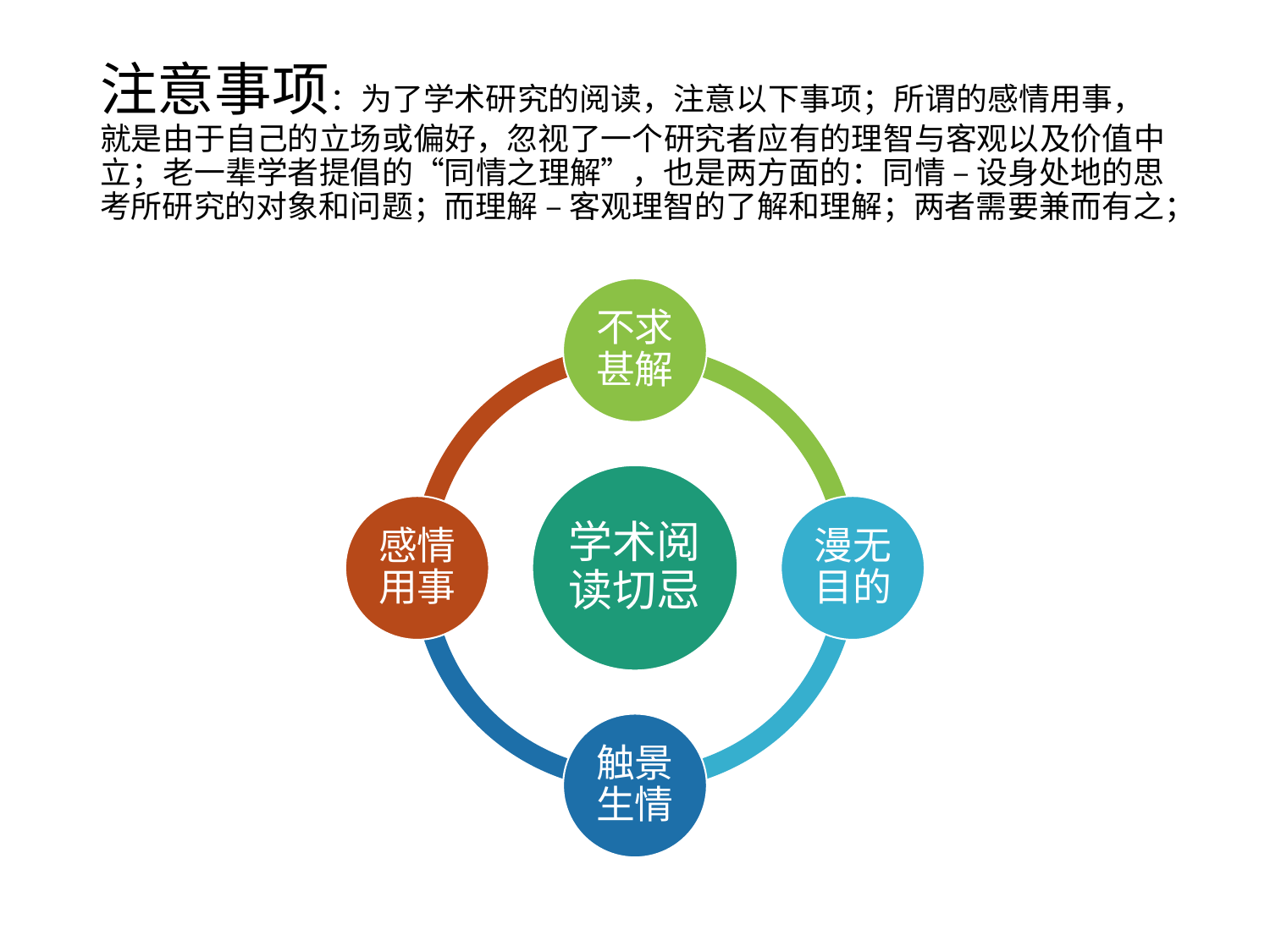

# 注意事项：为了学术研究的阅读，注意以下事项；所谓的感情用事，就是由于自己的立场或偏好，忽视了一个研究者应有的理智与客观以及价值中立；老一辈学者提倡的“同情之理解”，也是两方面的：同情 – 设身处地的思考所研究的对象和问题；而理解 – 客观理智的了解和理解；两者需要兼而有之；
学术阅读切忌
不求甚解
漫无目的
触景生情
感情用事